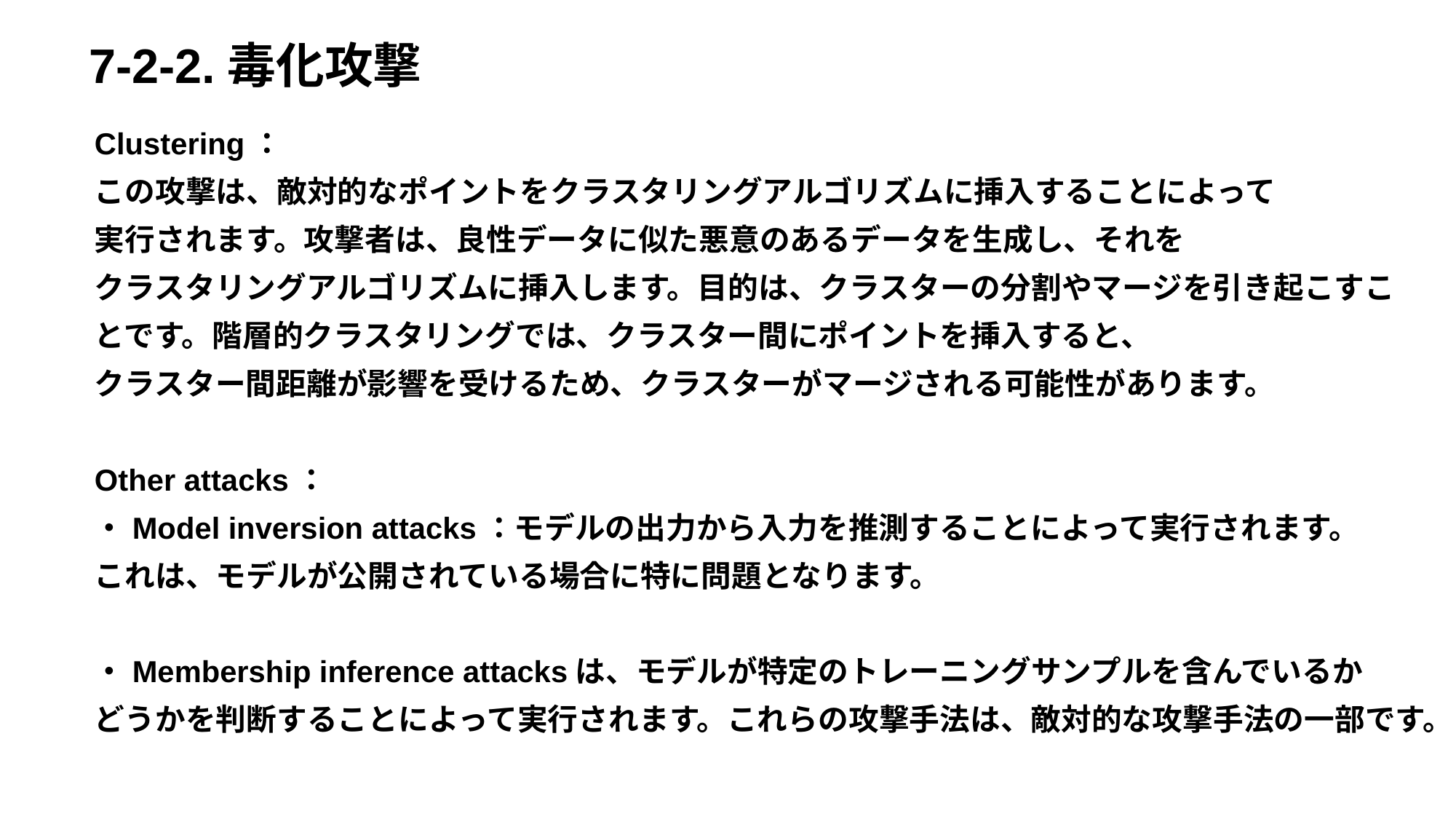

# 7-2-2.毒化攻撃
Clustering：
この攻撃は、敵対的なポイントをクラスタリングアルゴリズムに挿入することによって
実行されます。攻撃者は、良性データに似た悪意のあるデータを生成し、それを
クラスタリングアルゴリズムに挿入します。目的は、クラスターの分割やマージを引き起こすこ
とです。階層的クラスタリングでは、クラスター間にポイントを挿入すると、
クラスター間距離が影響を受けるため、クラスターがマージされる可能性があります。

Other attacks：
・Model inversion attacks：モデルの出力から入力を推測することによって実行されます。
これは、モデルが公開されている場合に特に問題となります。

・Membership inference attacksは、モデルが特定のトレーニングサンプルを含んでいるか
どうかを判断することによって実行されます。これらの攻撃手法は、敵対的な攻撃手法の一部です。